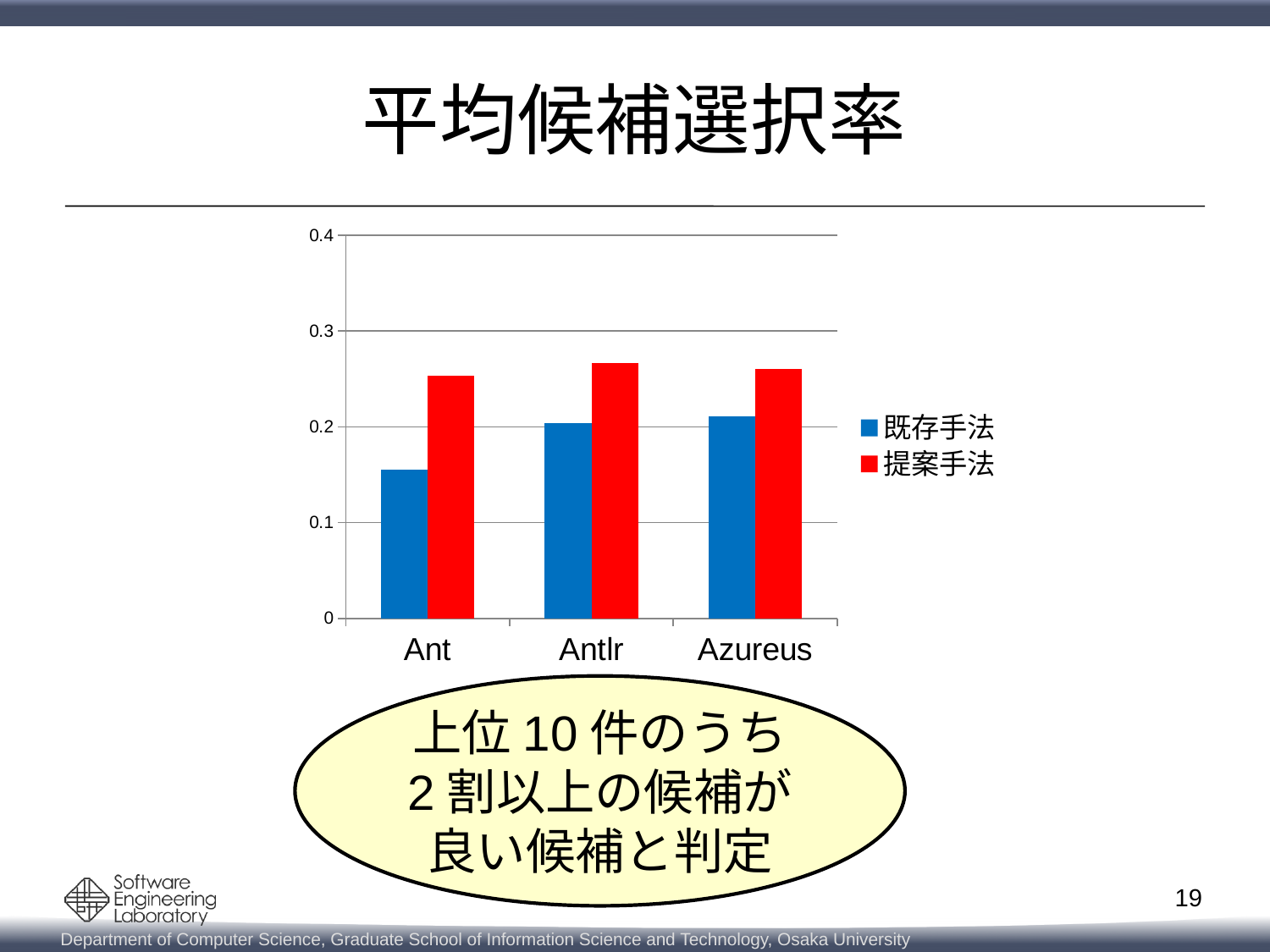

# 平均候補選択率

### Chart

| Category | 既存手法 | 提案手法 |
|---|---|---|
| Ant | 0.15555555555555556 | 0.2533333333333333 |
| Antlr | 0.2037037037037037 | 0.26666666666666666 |
| Azureus | 0.2111111111111111 | 0.26 |
上位10件のうち
2割以上の候補が
良い候補と判定
19